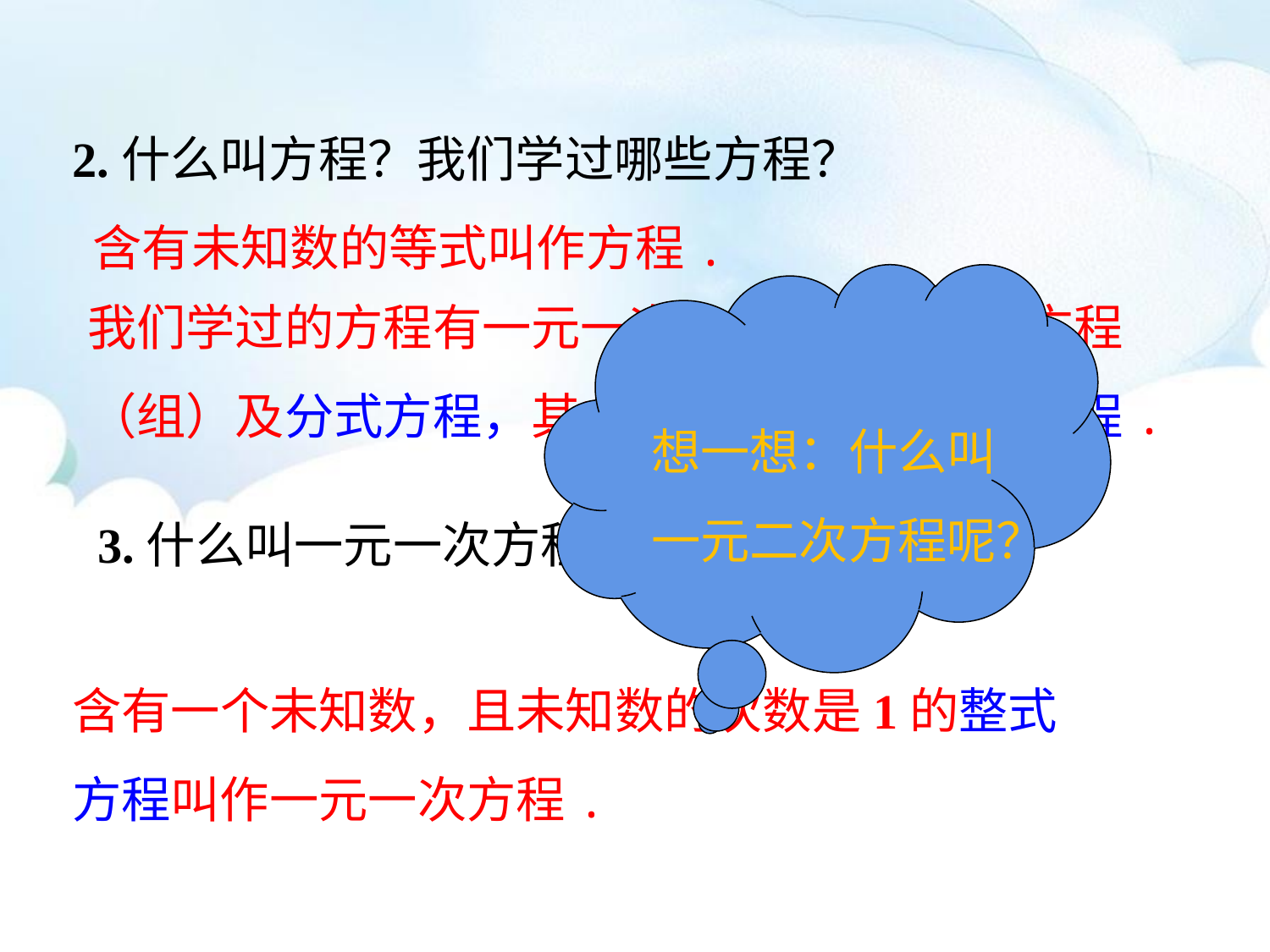

2.什么叫方程？我们学过哪些方程？
含有未知数的等式叫作方程.
我们学过的方程有一元一次方程，二元一次方程（组）及分式方程，其中前两种方程是整式方程.

想一想：什么叫一元二次方程呢？
3.什么叫一元一次方程？
含有一个未知数，且未知数的次数是1的整式方程叫作一元一次方程.